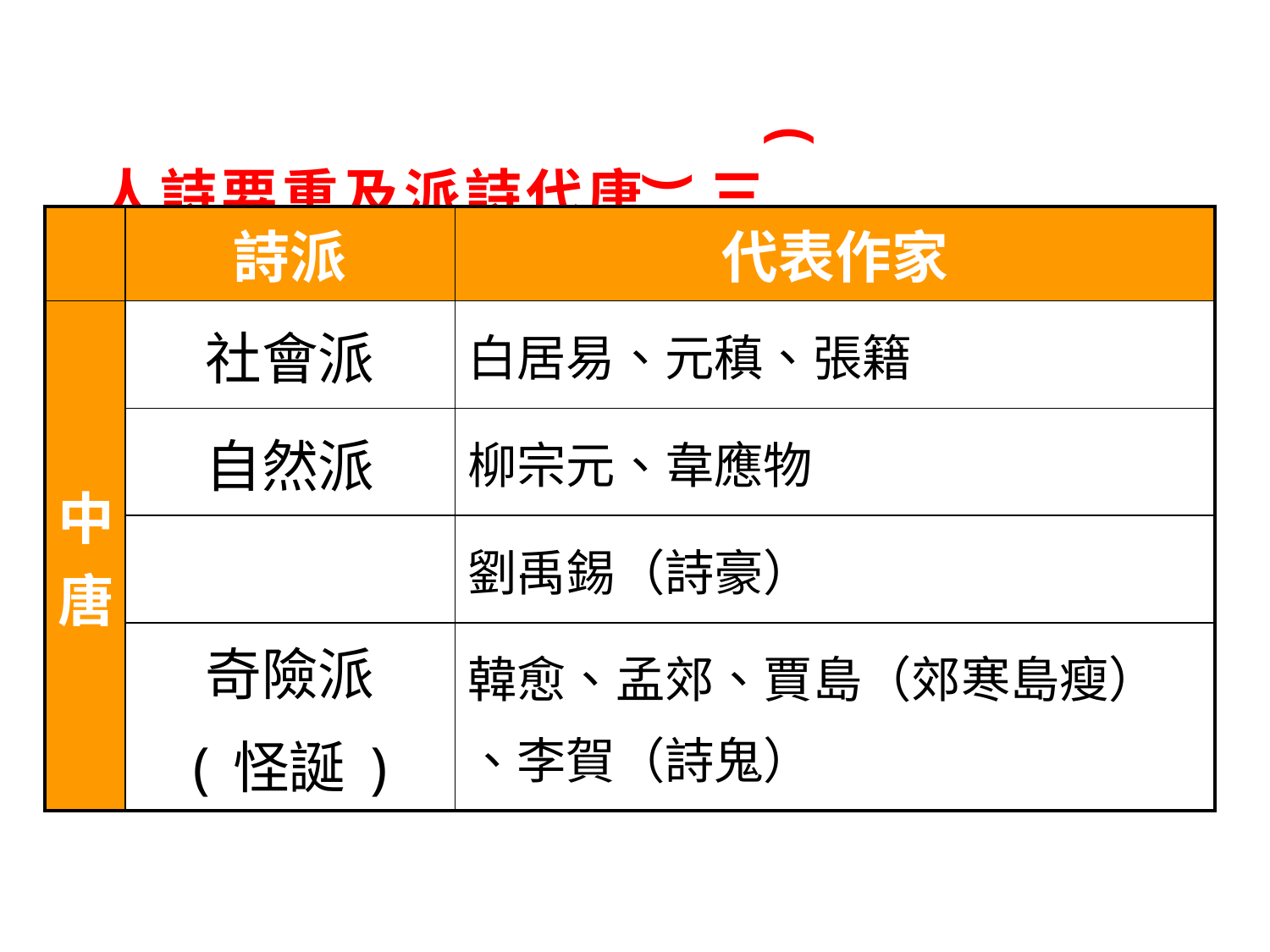

文章題解-16
(三)唐代詩派及重要詩人
|  | 詩派 | 代表作家 |
| --- | --- | --- |
| 中唐 | 社會派 | 白居易、元稹、張籍 |
|  | 自然派 | 柳宗元、韋應物 |
|  |  | 劉禹錫（詩豪） |
|  | 奇險派 (怪誕) | 韓愈、孟郊、賈島（郊寒島瘦） 、李賀（詩鬼） |